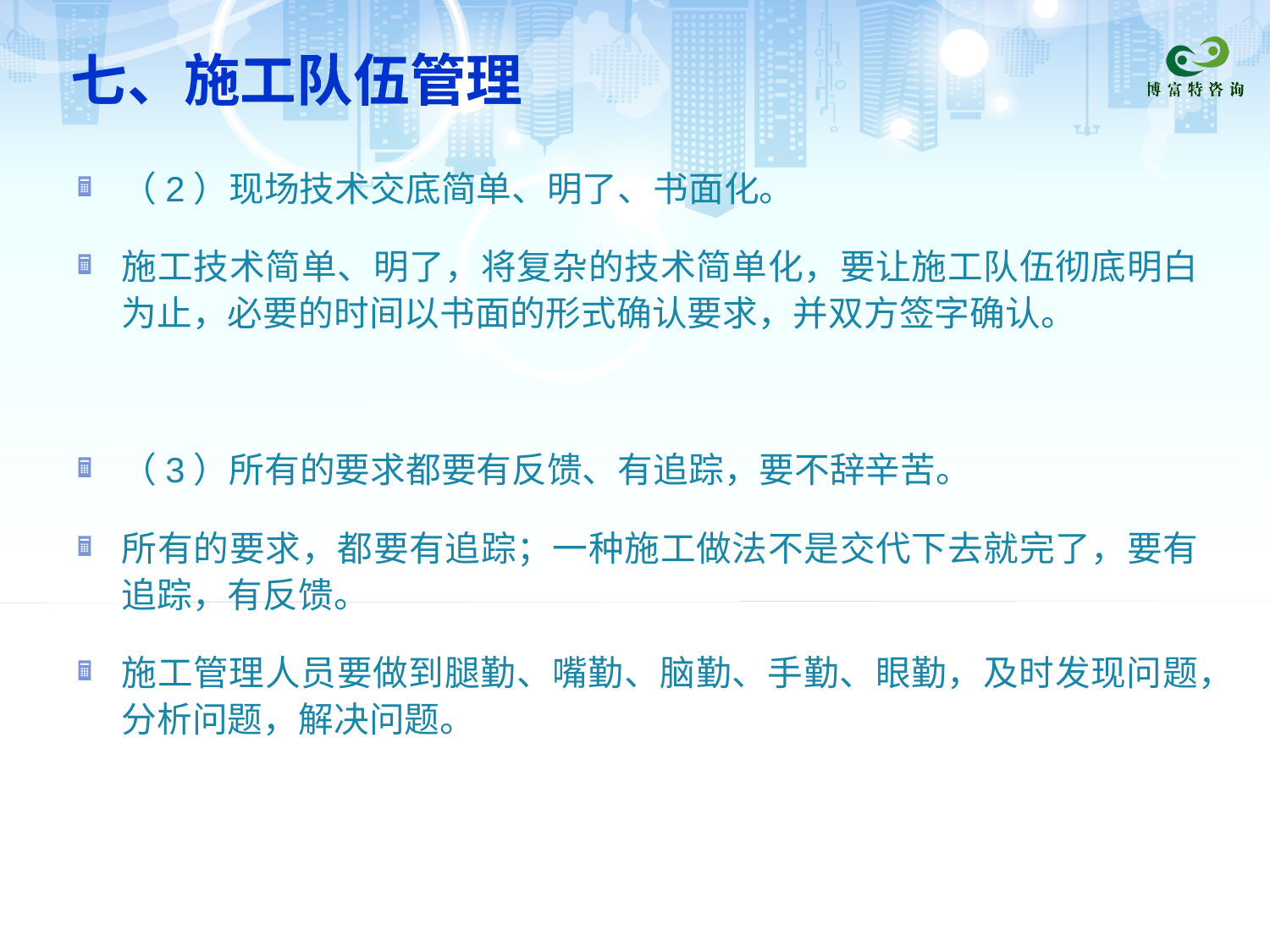

七、施工队伍管理
（2）现场技术交底简单、明了、书面化。
施工技术简单、明了，将复杂的技术简单化，要让施工队伍彻底明白为止，必要的时间以书面的形式确认要求，并双方签字确认。

（3）所有的要求都要有反馈、有追踪，要不辞辛苦。
所有的要求，都要有追踪；一种施工做法不是交代下去就完了，要有追踪，有反馈。
施工管理人员要做到腿勤、嘴勤、脑勤、手勤、眼勤，及时发现问题，分析问题，解决问题。